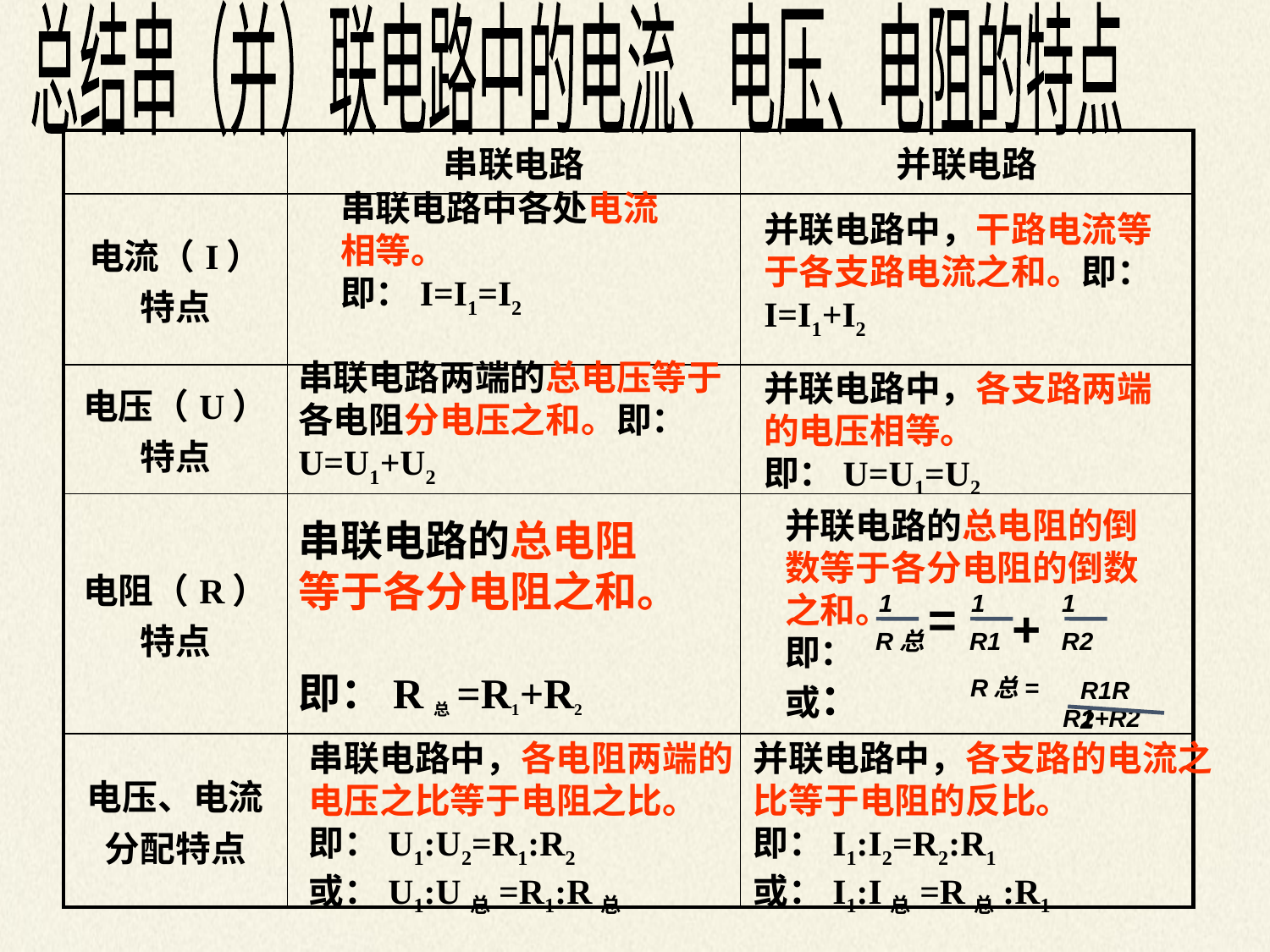

总结串（并）联电路中的电流、电压、电阻的特点
|  | 串联电路 | 并联电路 |
| --- | --- | --- |
| 电流（I） 特点 |  |  |
| 电压（U） 特点 |  |  |
| 电阻（R） 特点 |  |  |
| 电压、电流 分配特点 |  |  |
串联电路中各处电流相等。
即：I=I1=I2
并联电路中，干路电流等于各支路电流之和。即：I=I1+I2
串联电路两端的总电压等于各电阻分电压之和。即： U=U1+U2
并联电路中，各支路两端的电压相等。
即：U=U1=U2
并联电路的总电阻的倒数等于各分电阻的倒数之和。
即：
或：
串联电路的总电阻等于各分电阻之和。
即：R总=R1+R2
1

R总
1

R1
=

1

R2
+

R总=
R1R2
R1+R2

串联电路中，各电阻两端的电压之比等于电阻之比。
即：U1:U2=R1:R2
或：U1:U总=R1:R总
并联电路中，各支路的电流之比等于电阻的反比。
即：I1:I2=R2:R1
或：I1:I总=R总:R1